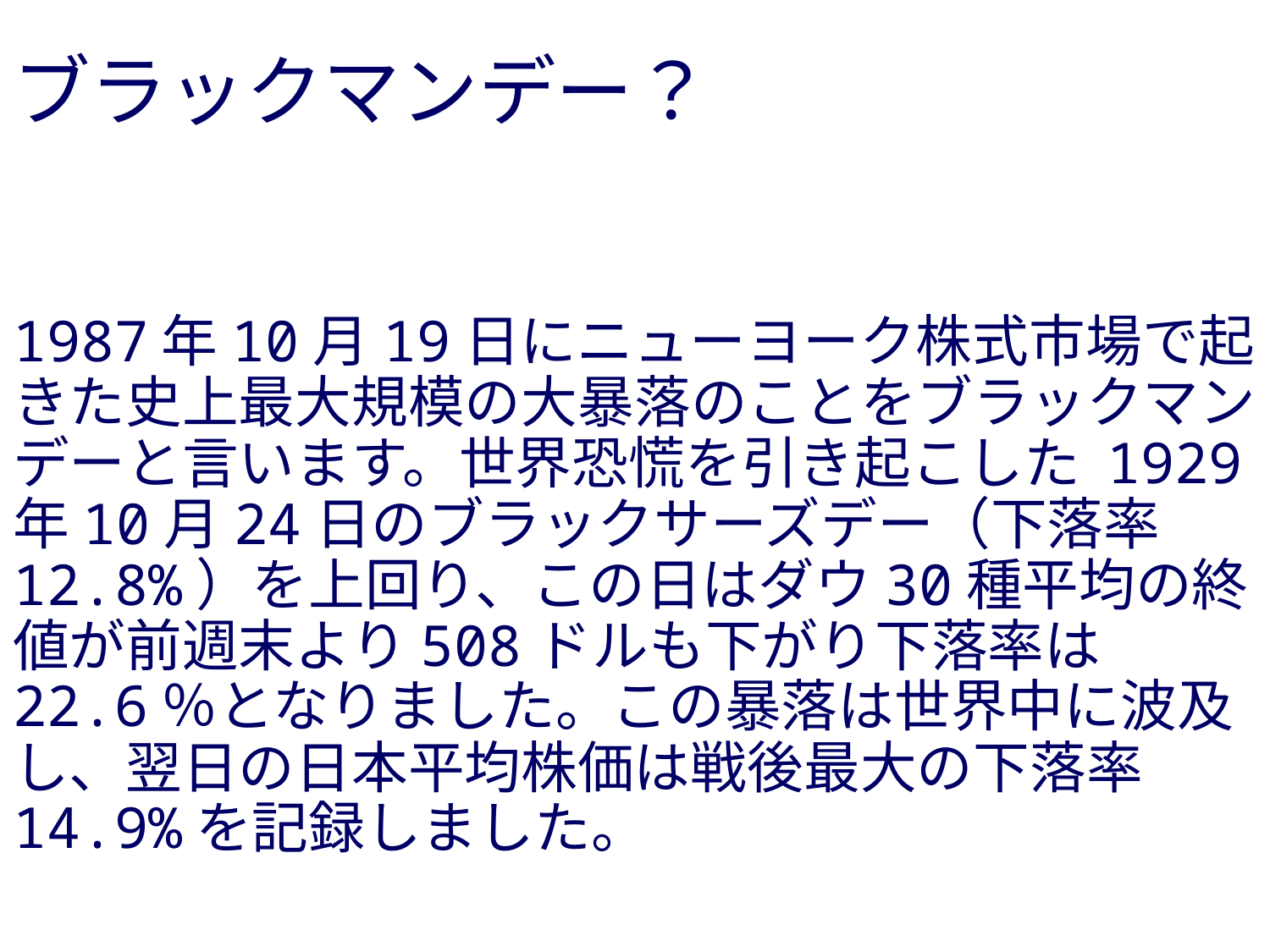

# ブラックマンデー？
1987年10月19日にニューヨーク株式市場で起きた史上最大規模の大暴落のことをブラックマンデーと言います。世界恐慌を引き起こした 1929年10月24日のブラックサーズデー（下落率12.8%）を上回り、この日はダウ30種平均の終値が前週末より508ドルも下がり下落率は22.6％となりました。この暴落は世界中に波及し、翌日の日本平均株価は戦後最大の下落率14.9%を記録しました。